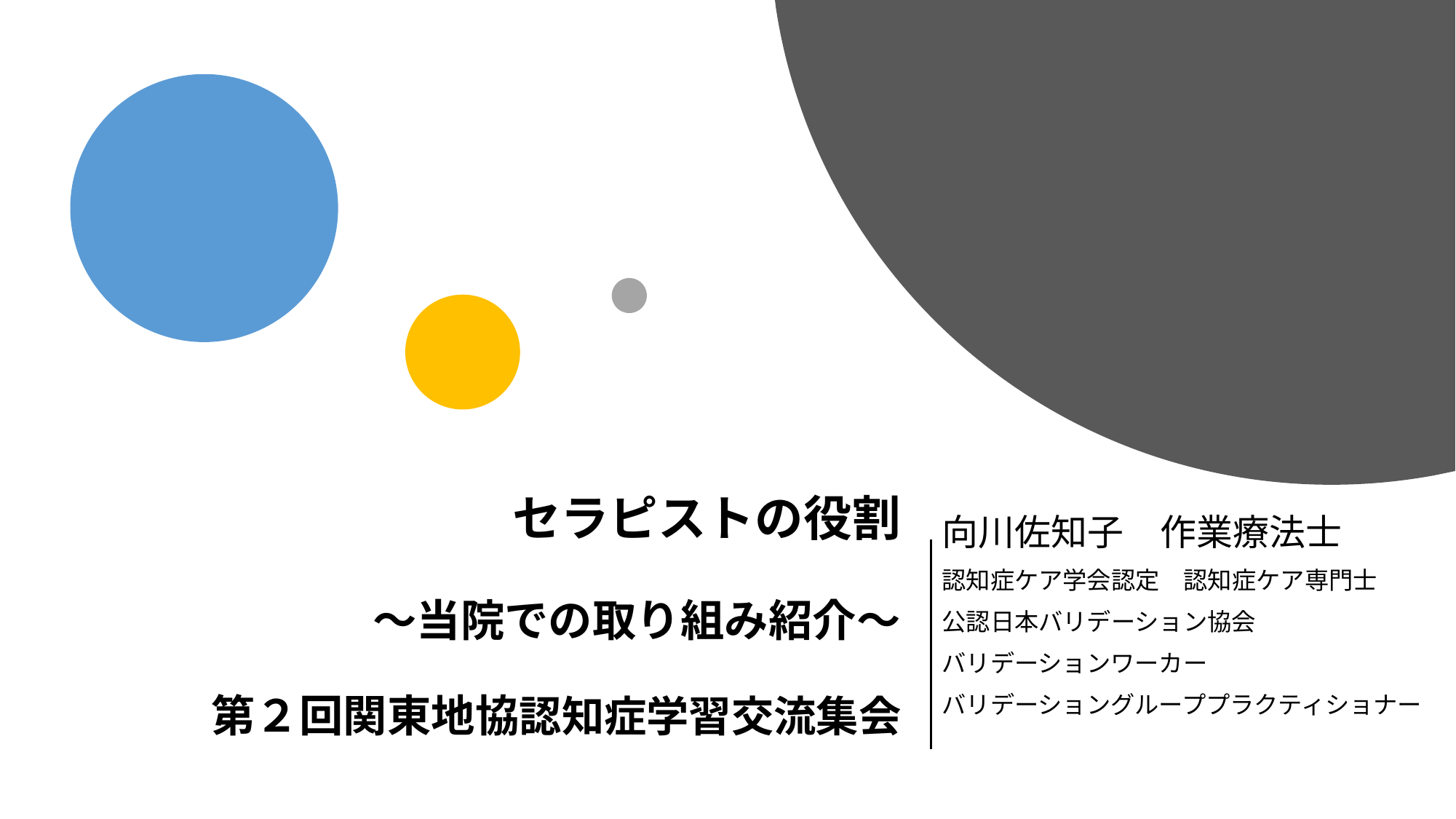

向川佐知子　作業療法士
認知症ケア学会認定　認知症ケア専門士
公認日本バリデーション協会
バリデーションワーカー
バリデーショングループプラクティショナー
# セラピストの役割 ～当院での取り組み紹介～ 第２回関東地協認知症学習交流集会